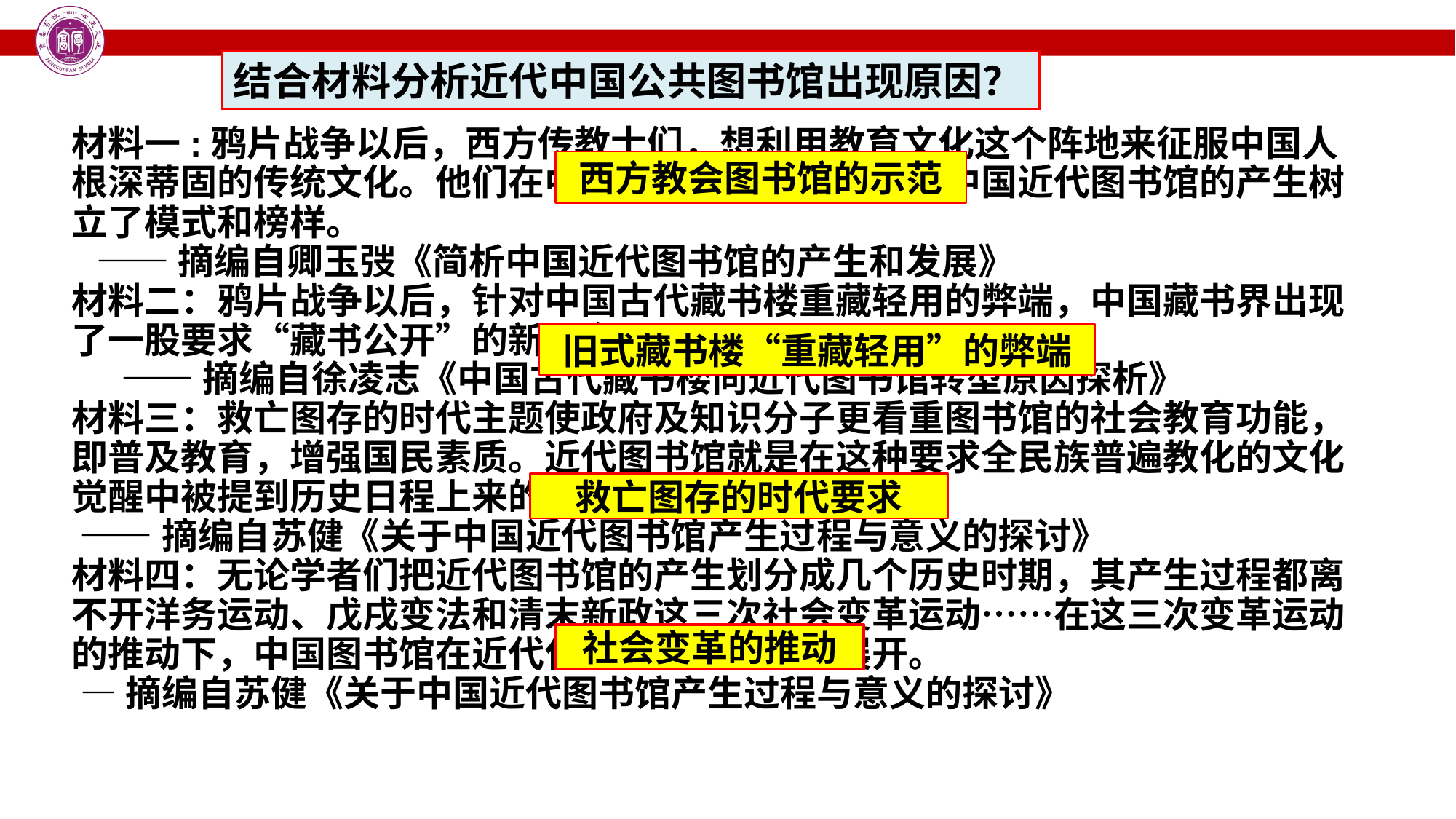

结合材料分析近代中国公共图书馆出现原因？
材料一:鸦片战争以后，西方传教士们，想利用教育文化这个阵地来征服中国人根深蒂固的传统文化。他们在中国开办教会图书馆，为中国近代图书馆的产生树立了模式和榜样。
   ——摘编自卿玉弢《简析中国近代图书馆的产生和发展》
材料二：鸦片战争以后，针对中国古代藏书楼重藏轻用的弊端，中国藏书界出现了一股要求“藏书公开”的新理念。
      ——摘编自徐凌志《中国古代藏书楼向近代图书馆转型原因探析》
材料三：救亡图存的时代主题使政府及知识分子更看重图书馆的社会教育功能，即普及教育，增强国民素质。近代图书馆就是在这种要求全民族普遍教化的文化觉醒中被提到历史日程上来的。
 ——摘编自苏健《关于中国近代图书馆产生过程与意义的探讨》
材料四：无论学者们把近代图书馆的产生划分成几个历史时期，其产生过程都离不开洋务运动、戊戌变法和清末新政这三次社会变革运动……在这三次变革运动的推动下，中国图书馆在近代化道路上逐步全面展开。
 —摘编自苏健《关于中国近代图书馆产生过程与意义的探讨》
西方教会图书馆的示范
旧式藏书楼“重藏轻用”的弊端
救亡图存的时代要求
社会变革的推动